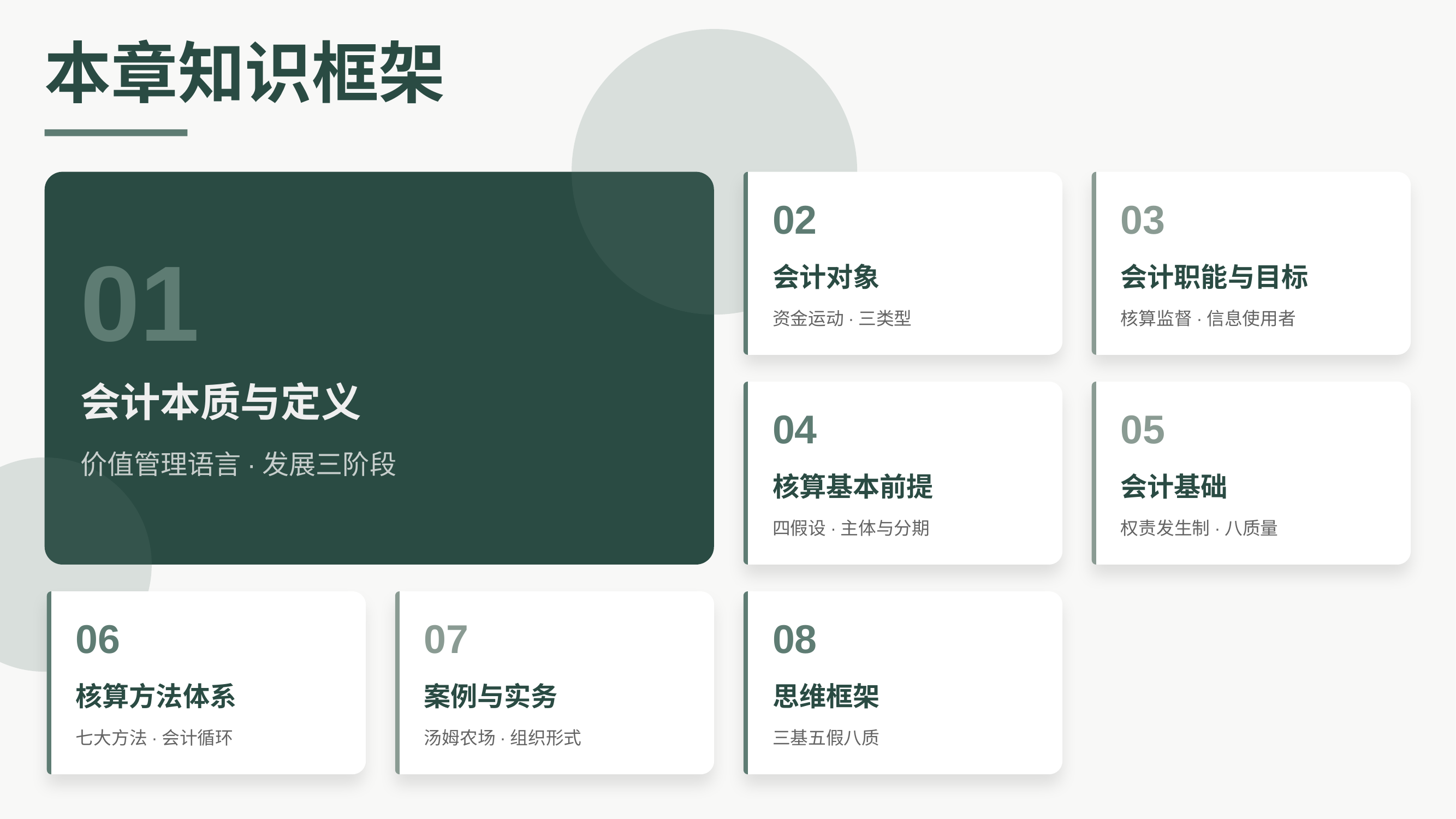

本章知识框架

02
03
01
会计对象
会计职能与目标
资金运动·三类型
核算监督·信息使用者
会计本质与定义

04
05
价值管理语言·发展三阶段

核算基本前提
会计基础
四假设·主体与分期
权责发生制·八质量

06
07
08
核算方法体系
案例与实务
思维框架
七大方法·会计循环
汤姆农场·组织形式
三基五假八质